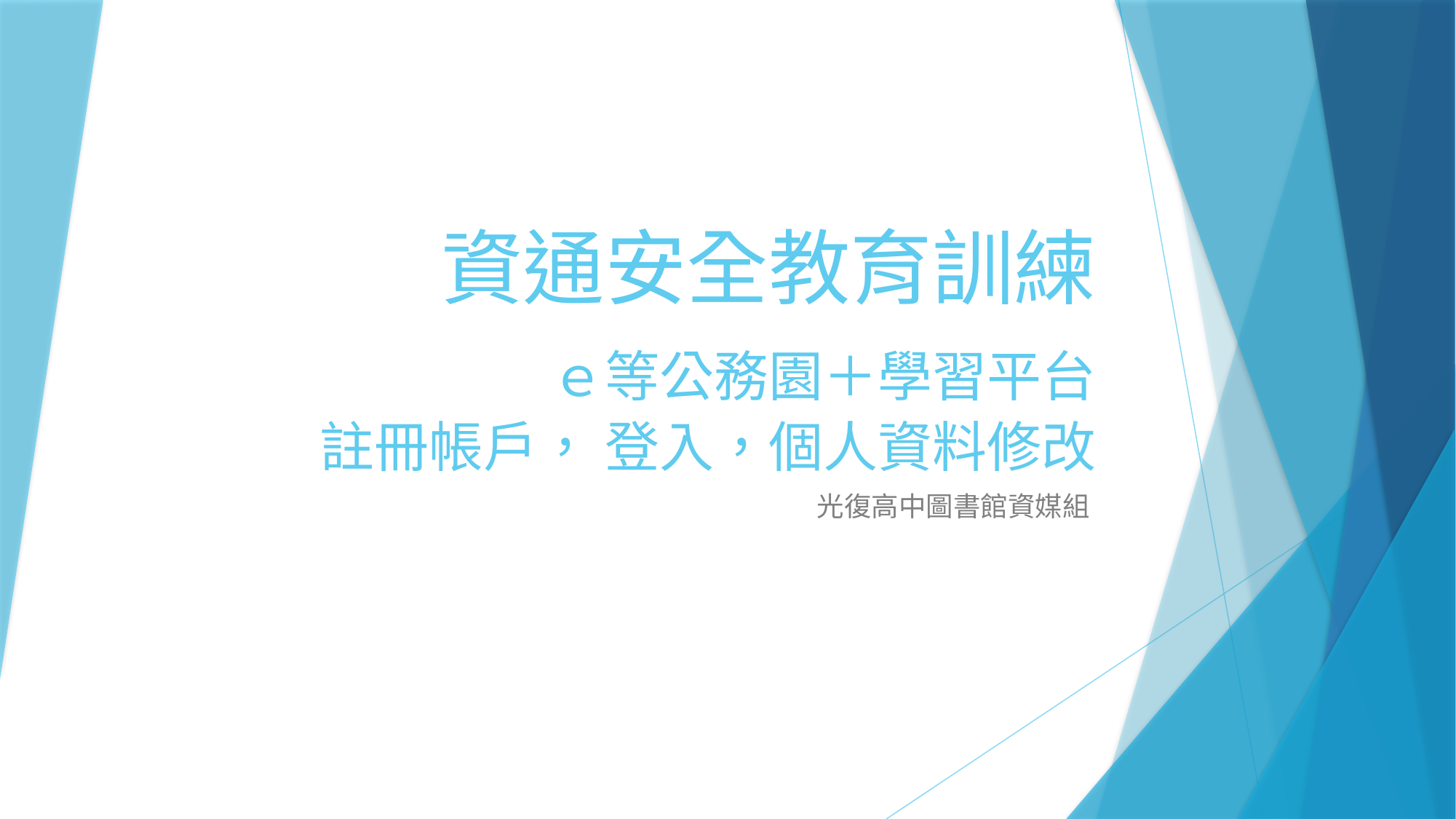

# 資通安全教育訓練 　ｅ等公務園＋學習平台 註冊帳戶， 登入，個人資料修改
光復高中圖書館資媒組